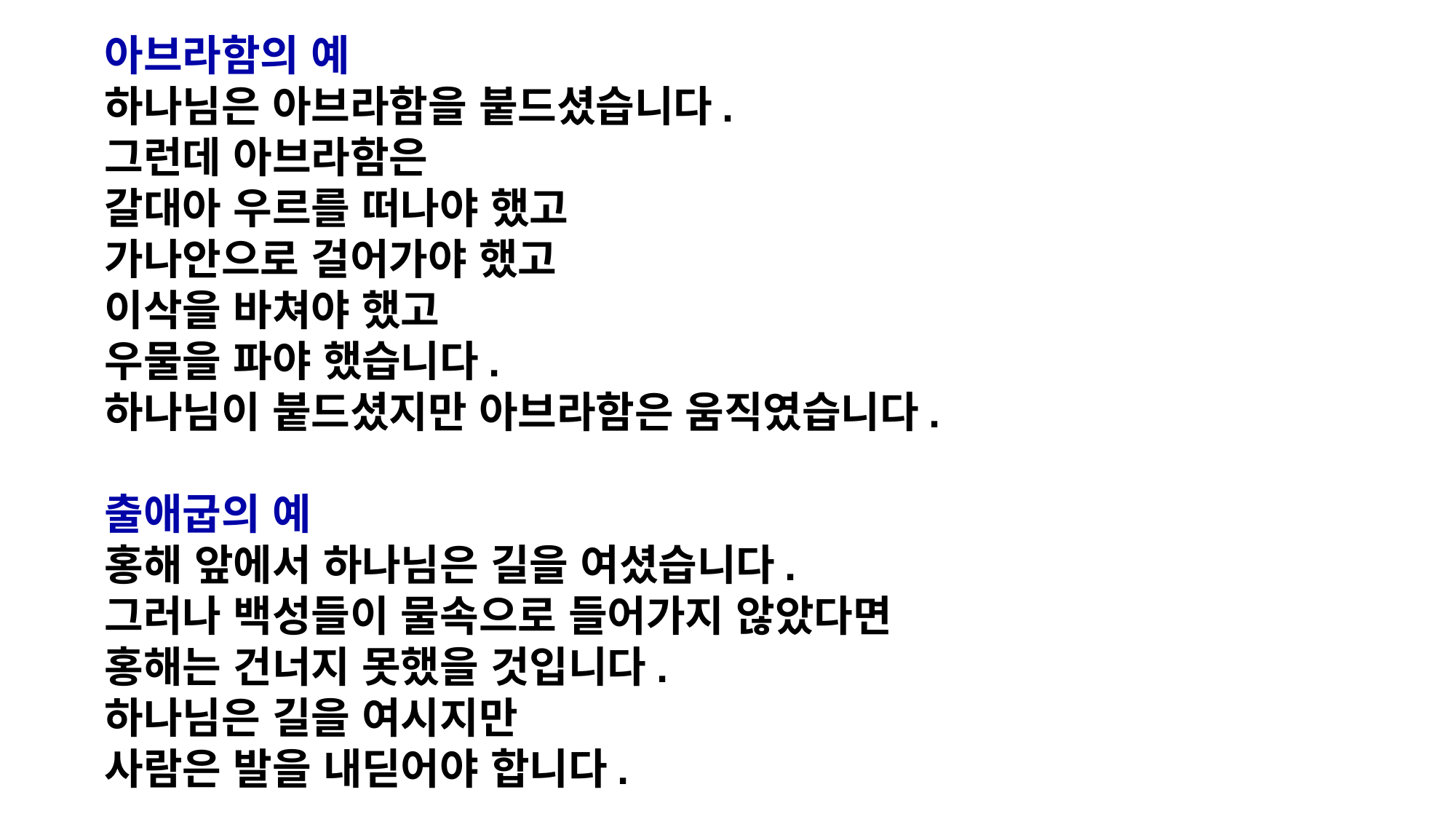

아브라함의 예
하나님은 아브라함을 붙드셨습니다.
그런데 아브라함은
갈대아 우르를 떠나야 했고
가나안으로 걸어가야 했고
이삭을 바쳐야 했고
우물을 파야 했습니다.
하나님이 붙드셨지만 아브라함은 움직였습니다.

출애굽의 예
홍해 앞에서 하나님은 길을 여셨습니다.
그러나 백성들이 물속으로 들어가지 않았다면
홍해는 건너지 못했을 것입니다.
하나님은 길을 여시지만
사람은 발을 내딛어야 합니다.